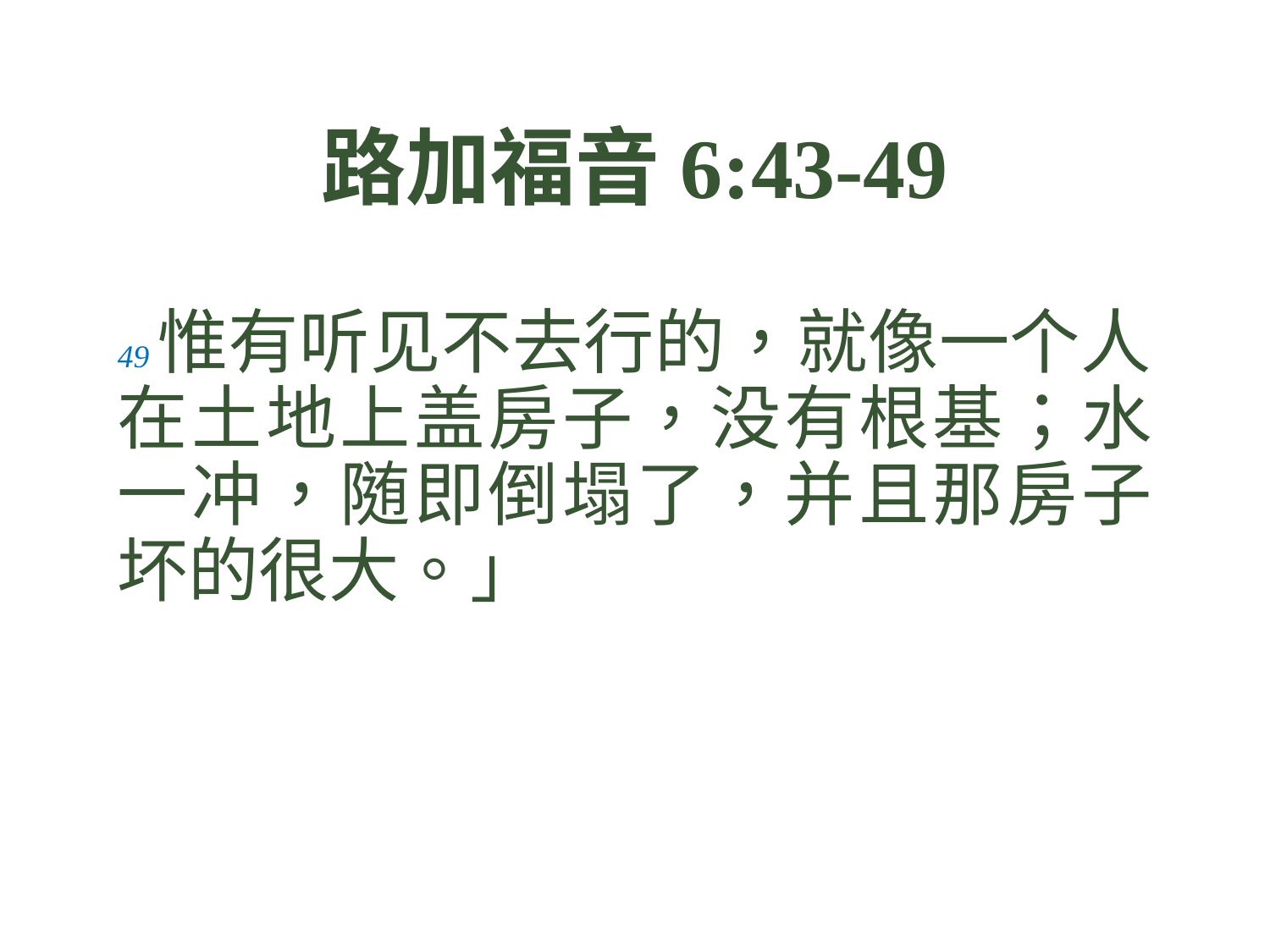

路加福音6:43-49

49惟有听见不去行的，就像一个人在土地上盖房子，没有根基；水一冲，随即倒塌了，并且那房子坏的很大。」